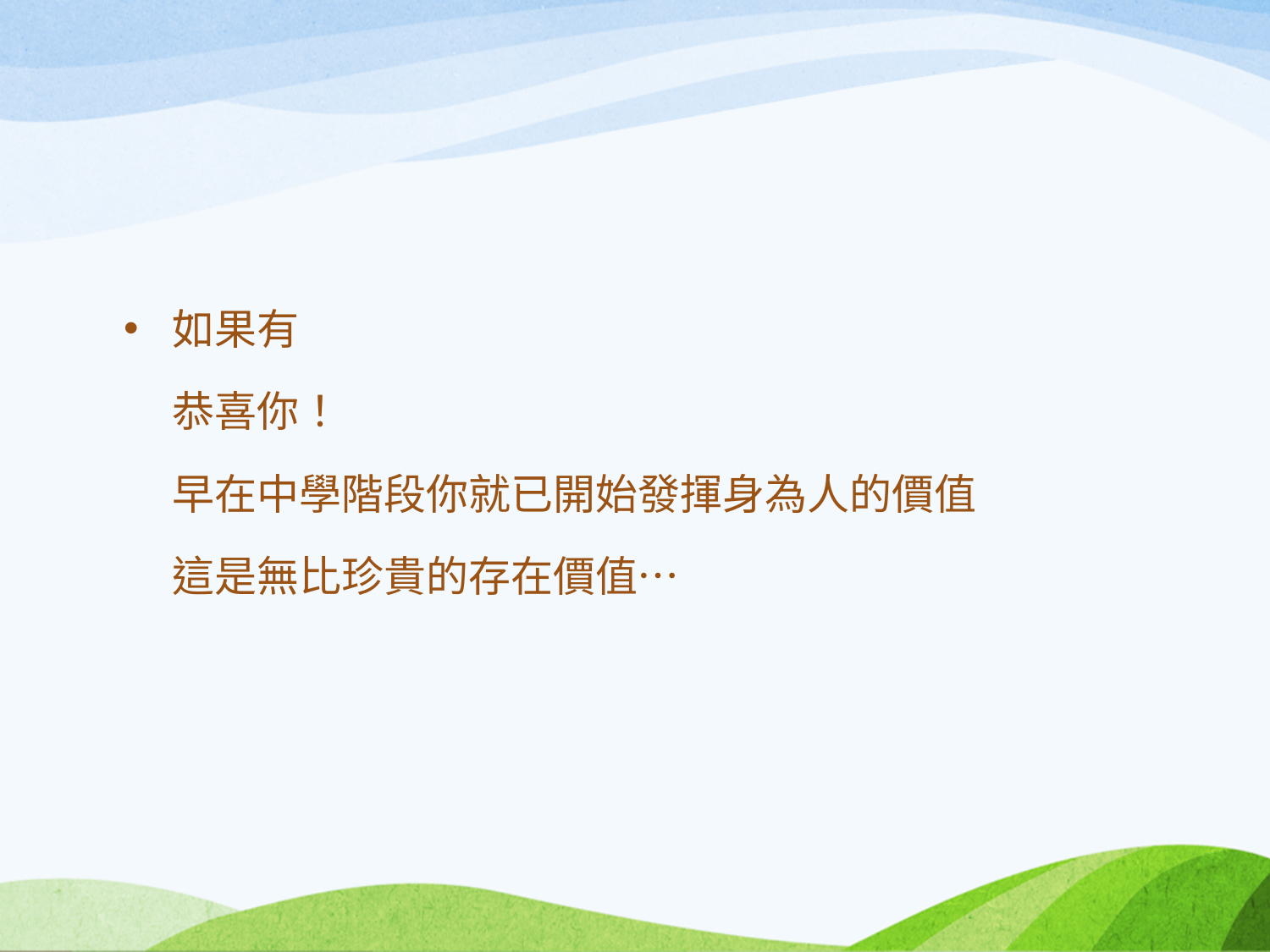

#
如果有
    恭喜你！
    早在中學階段你就已開始發揮身為人的價值
    這是無比珍貴的存在價值…